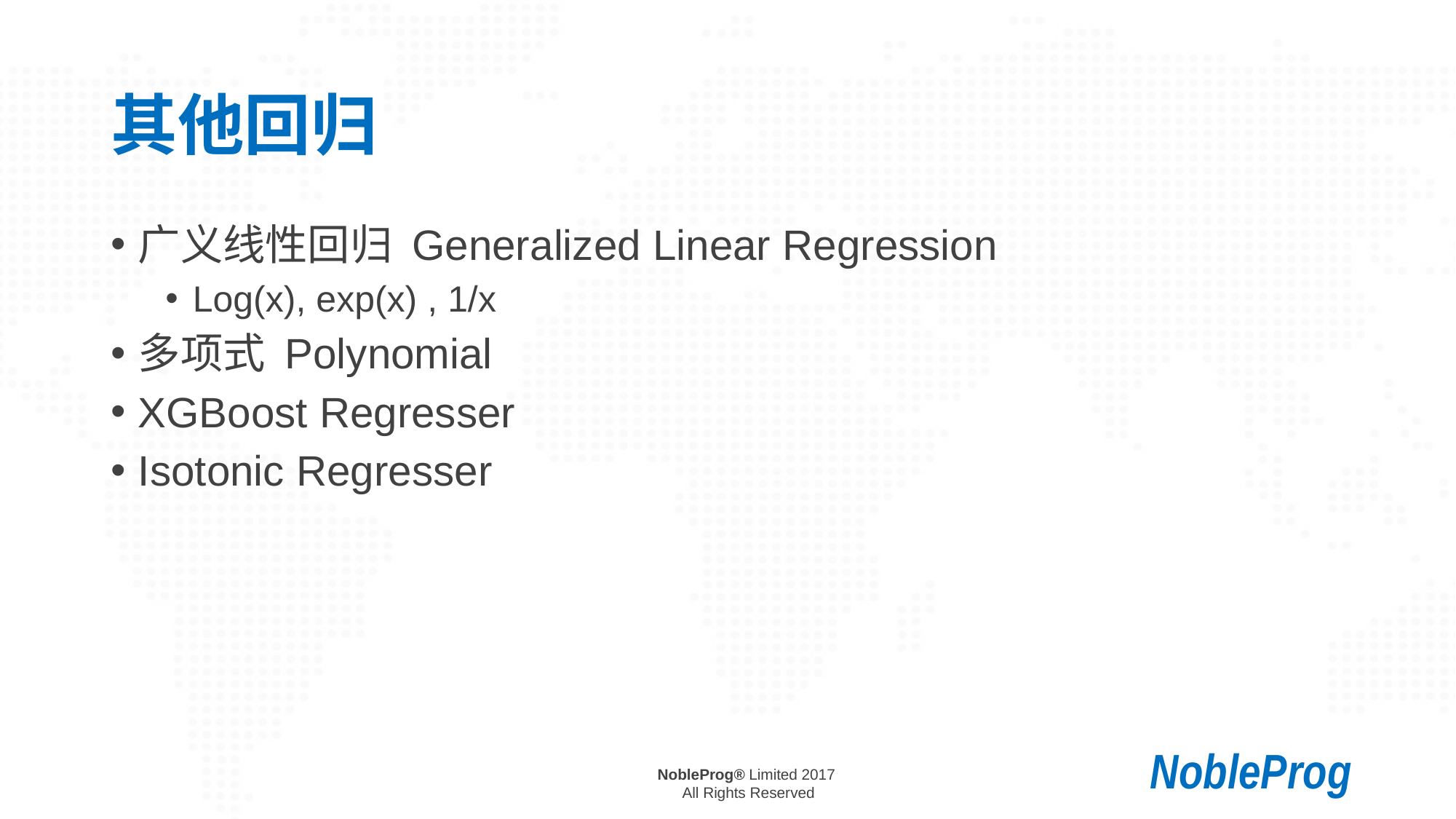

# 其他回归
广义线性回归 Generalized Linear Regression
Log(x), exp(x) , 1/x
多项式 Polynomial
XGBoost Regresser
Isotonic Regresser